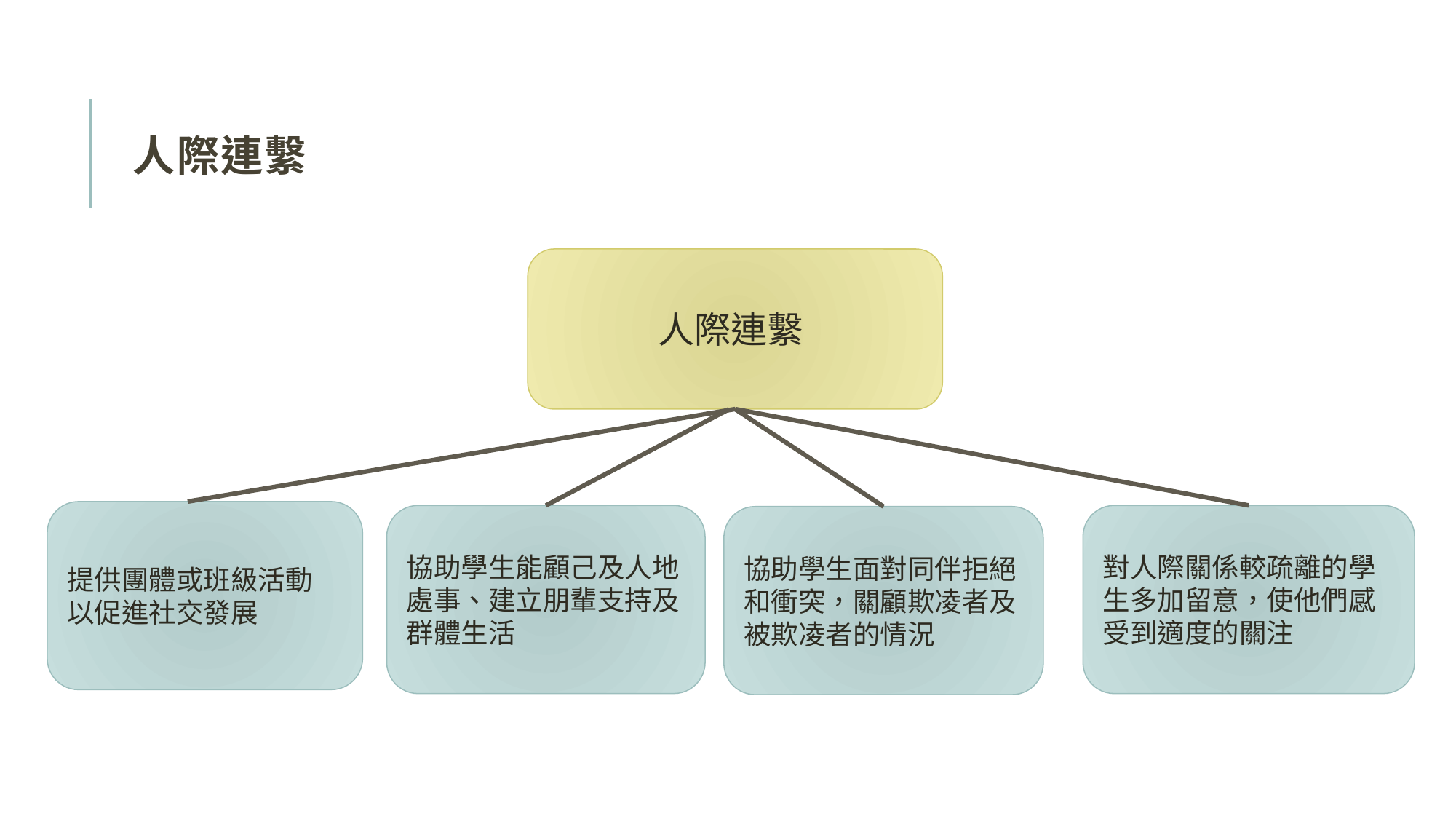

# 人際連繫
人際連繫
提供團體或班級活動
以促進社交發展
協助學生能顧己及人地處事、建立朋輩支持及群體生活
對人際關係較疏離的學生多加留意，使他們感受到適度的關注
協助學生面對同伴拒絕和衝突，關顧欺凌者及被欺凌者的情況